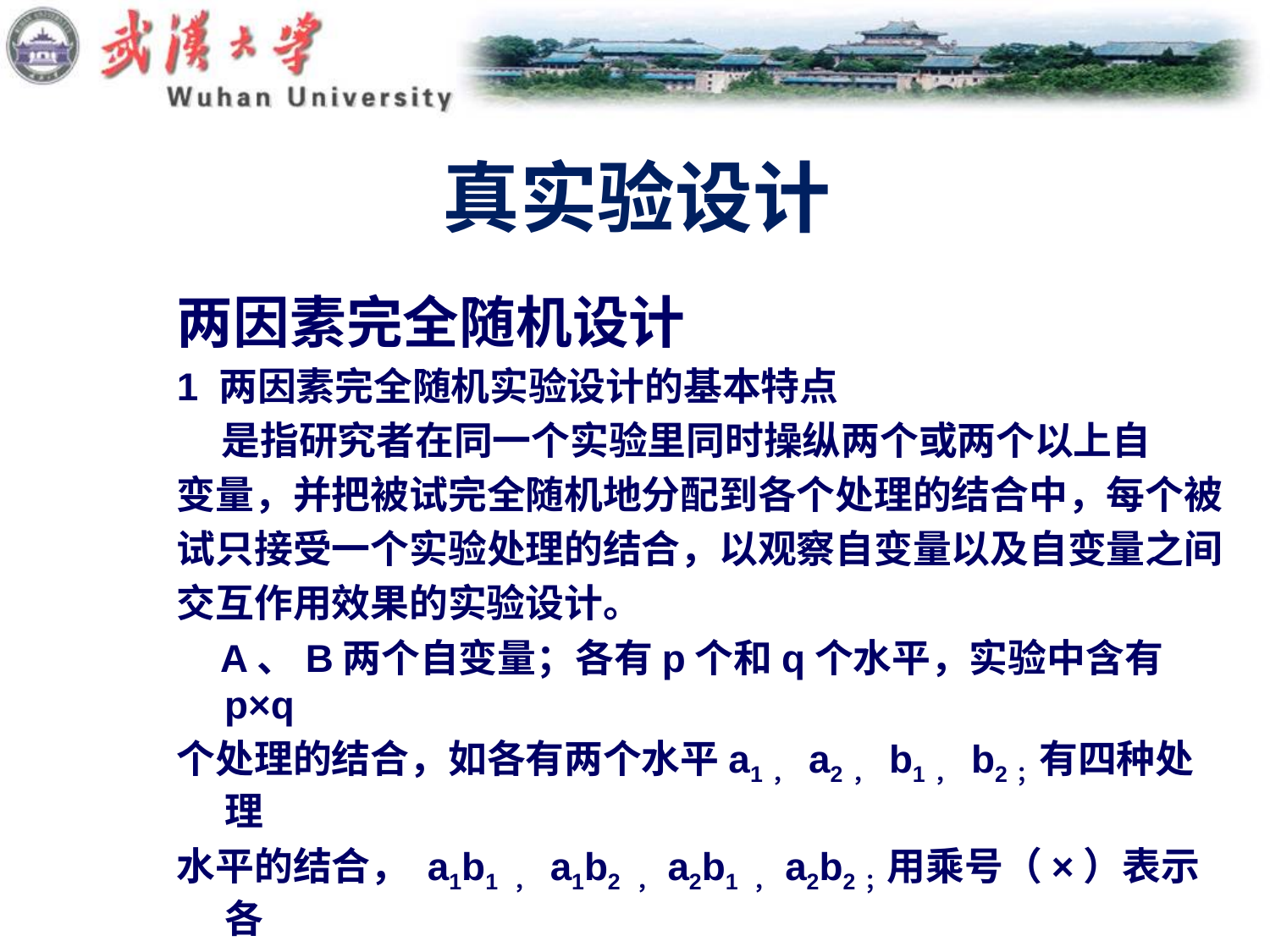

# 真实验设计
两因素完全随机设计
1 两因素完全随机实验设计的基本特点
    是指研究者在同一个实验里同时操纵两个或两个以上自
变量，并把被试完全随机地分配到各个处理的结合中，每个被
试只接受一个实验处理的结合，以观察自变量以及自变量之间
交互作用效果的实验设计。
    A、B两个自变量；各有p个和q个水平，实验中含有p×q
个处理的结合，如各有两个水平a1， a2， b1， b2；有四种处理
水平的结合， a1b1 ， a1b2 ，a2b1 ，a2b2；用乘号（×）表示各
个因素的不同水平之间的相互结合和相互作用，如A×B。